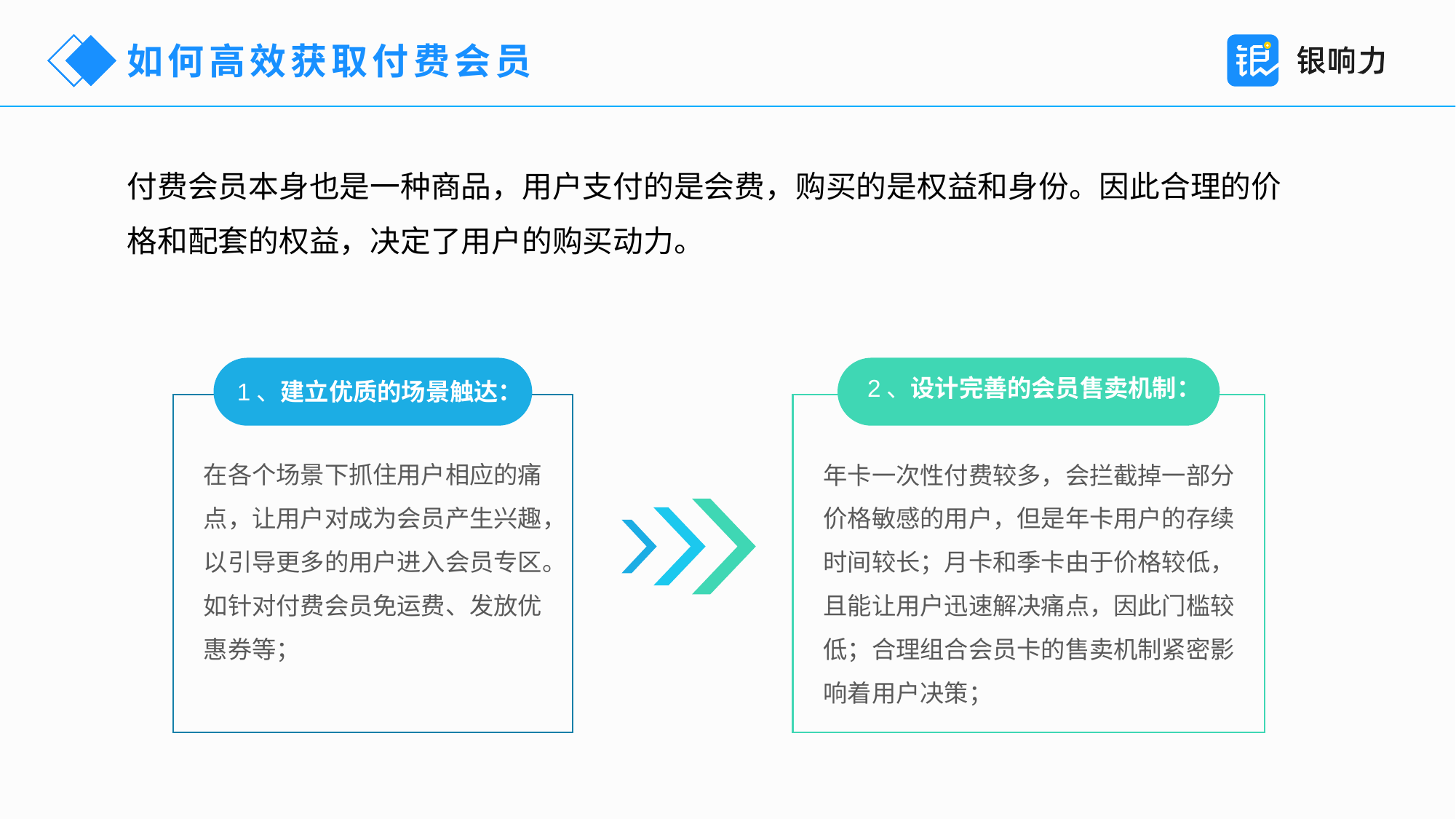

如何高效获取付费会员
付费会员本身也是一种商品，用户支付的是会费，购买的是权益和身份。因此合理的价格和配套的权益，决定了用户的购买动力。

2、设计完善的会员售卖机制：
1、建立优质的场景触达：

在各个场景下抓住用户相应的痛点，让用户对成为会员产生兴趣，以引导更多的用户进入会员专区。如针对付费会员免运费、发放优惠券等；
年卡一次性付费较多，会拦截掉一部分价格敏感的用户，但是年卡用户的存续时间较长；月卡和季卡由于价格较低，且能让用户迅速解决痛点，因此门槛较低；合理组合会员卡的售卖机制紧密影响着用户决策；